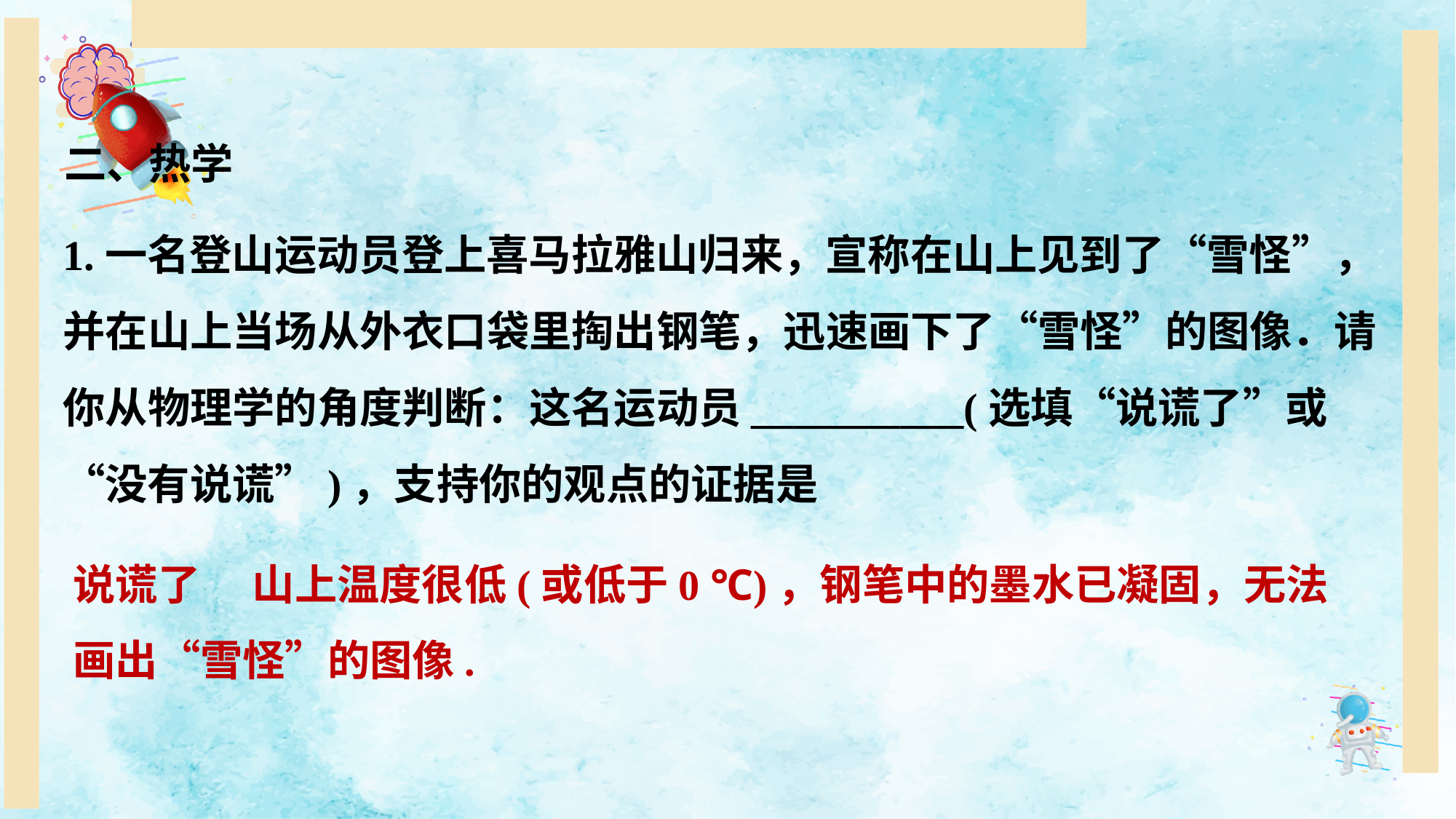

二、热学
1.一名登山运动员登上喜马拉雅山归来，宣称在山上见到了“雪怪”，并在山上当场从外衣口袋里掏出钢笔，迅速画下了“雪怪”的图像．请你从物理学的角度判断：这名运动员__________(选填“说谎了”或“没有说谎”)，支持你的观点的证据是
说谎了 　山上温度很低(或低于0 ℃)，钢笔中的墨水已凝固，无法画出“雪怪”的图像.